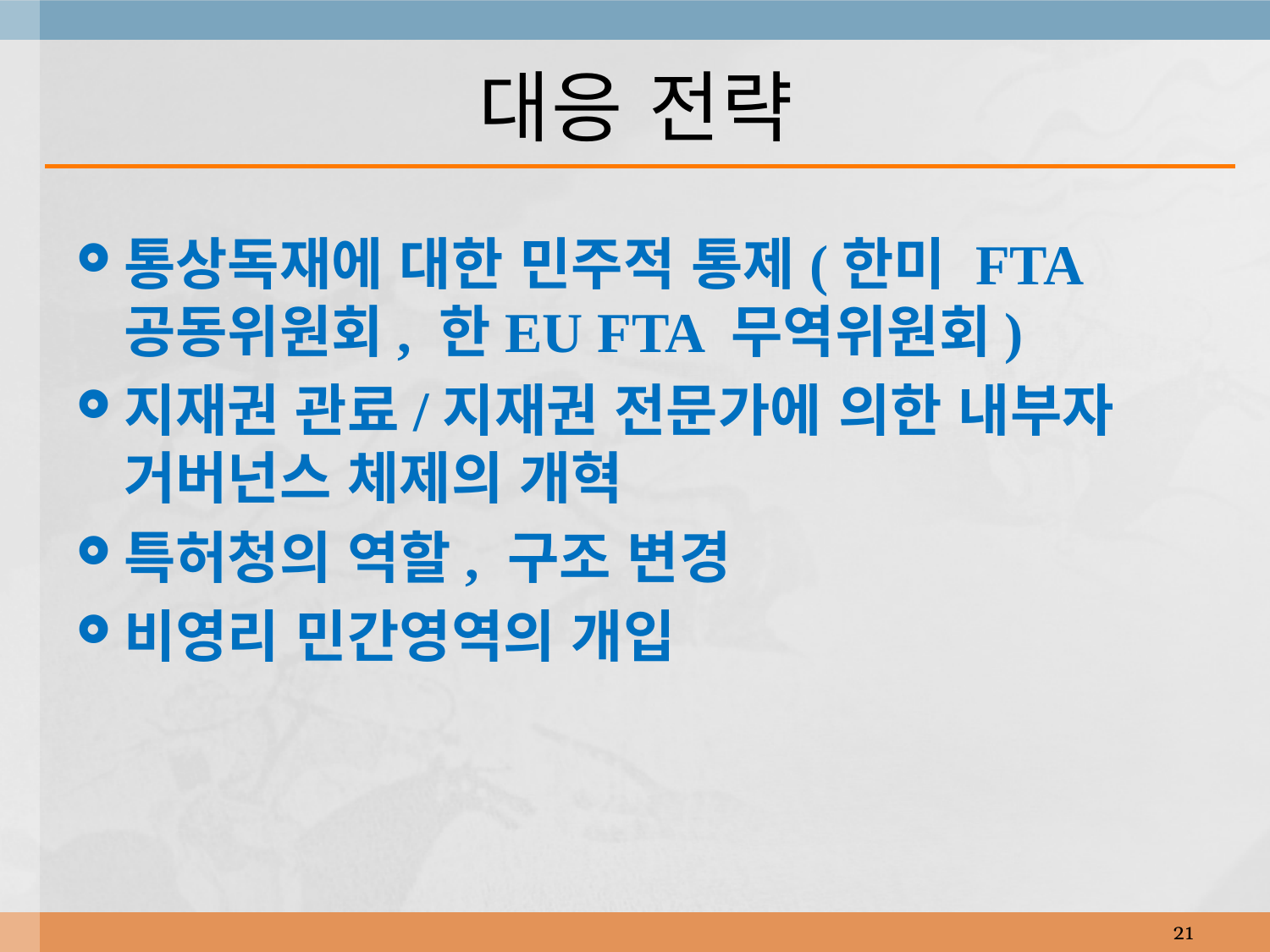

# 대응 전략
통상독재에 대한 민주적 통제(한미 FTA 공동위원회, 한EU FTA 무역위원회)
지재권 관료/지재권 전문가에 의한 내부자 거버넌스 체제의 개혁
특허청의 역할, 구조 변경
비영리 민간영역의 개입
21